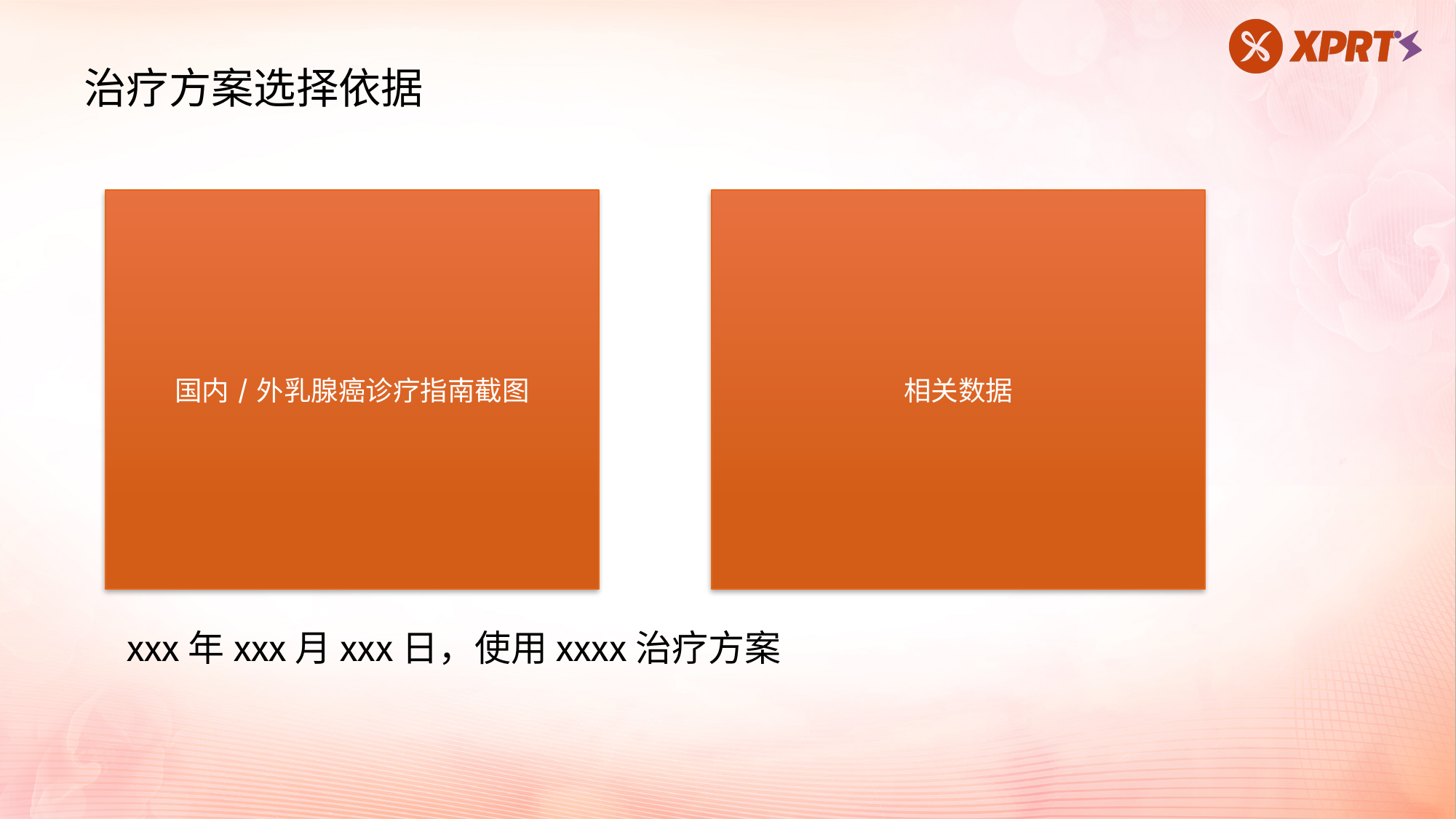

治疗方案选择依据
相关数据
国内/外乳腺癌诊疗指南截图
xxx年xxx月xxx日，使用xxxx治疗方案